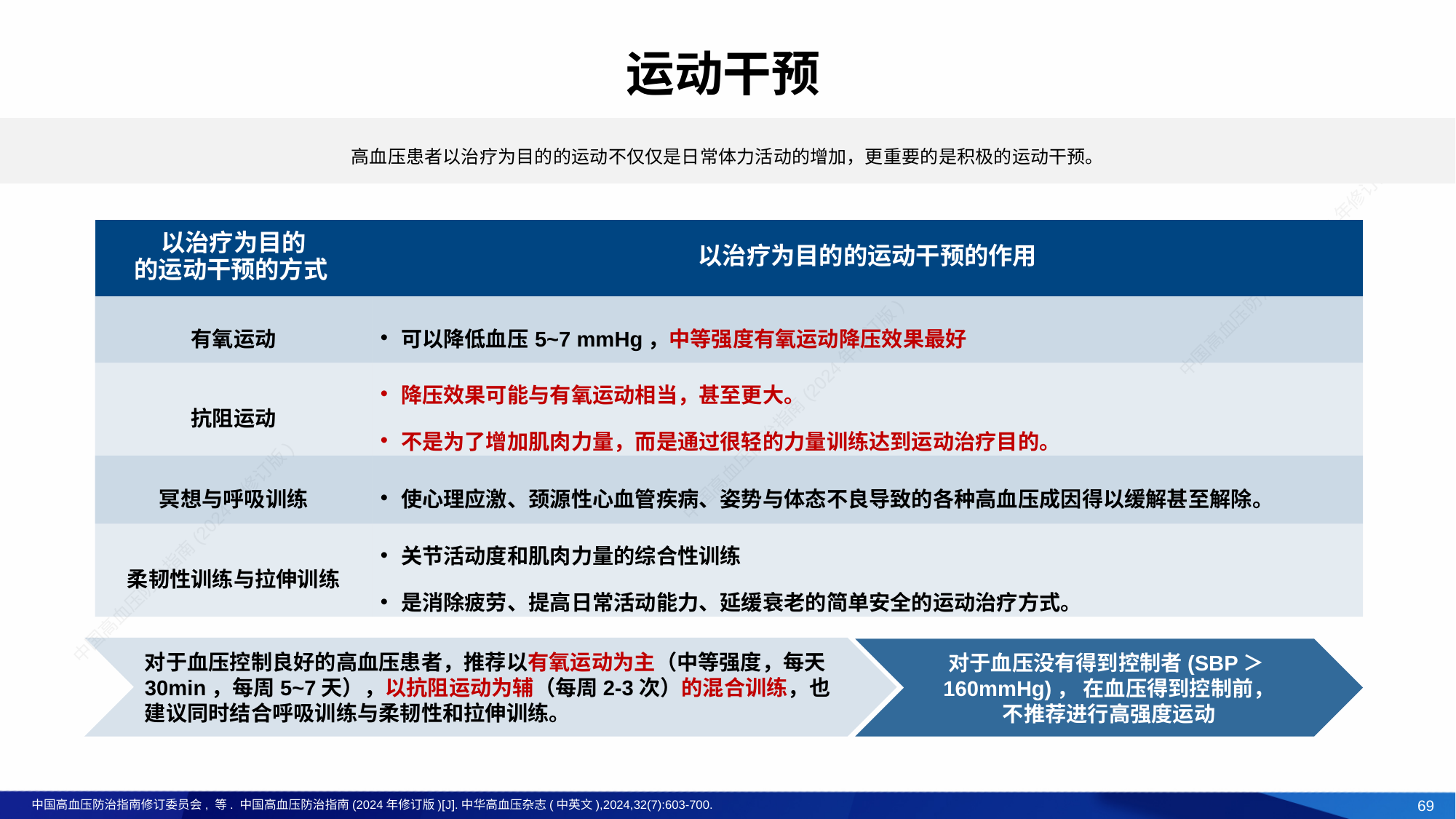

运动干预
高血压患者以治疗为目的的运动不仅仅是日常体力活动的增加，更重要的是积极的运动干预。
| 以治疗为目的 的运动干预的方式 | 以治疗为目的的运动干预的作用 |
| --- | --- |
| 有氧运动 | 可以降低血压5~7 mmHg，中等强度有氧运动降压效果最好 |
| 抗阻运动 | 降压效果可能与有氧运动相当，甚至更大。 不是为了增加肌肉力量，而是通过很轻的力量训练达到运动治疗目的。 |
| 冥想与呼吸训练 | 使心理应激、颈源性心血管疾病、姿势与体态不良导致的各种高血压成因得以缓解甚至解除。 |
| 柔韧性训练与拉伸训练 | 关节活动度和肌肉力量的综合性训练 是消除疲劳、提高日常活动能力、延缓衰老的简单安全的运动治疗方式。 |
对于血压控制良好的高血压患者，推荐以有氧运动为主（中等强度，每天30min，每周5~7天），以抗阻运动为辅（每周2-3次）的混合训练，也建议同时结合呼吸训练与柔韧性和拉伸训练。
对于血压没有得到控制者(SBP＞160mmHg)， 在血压得到控制前，
不推荐进行高强度运动